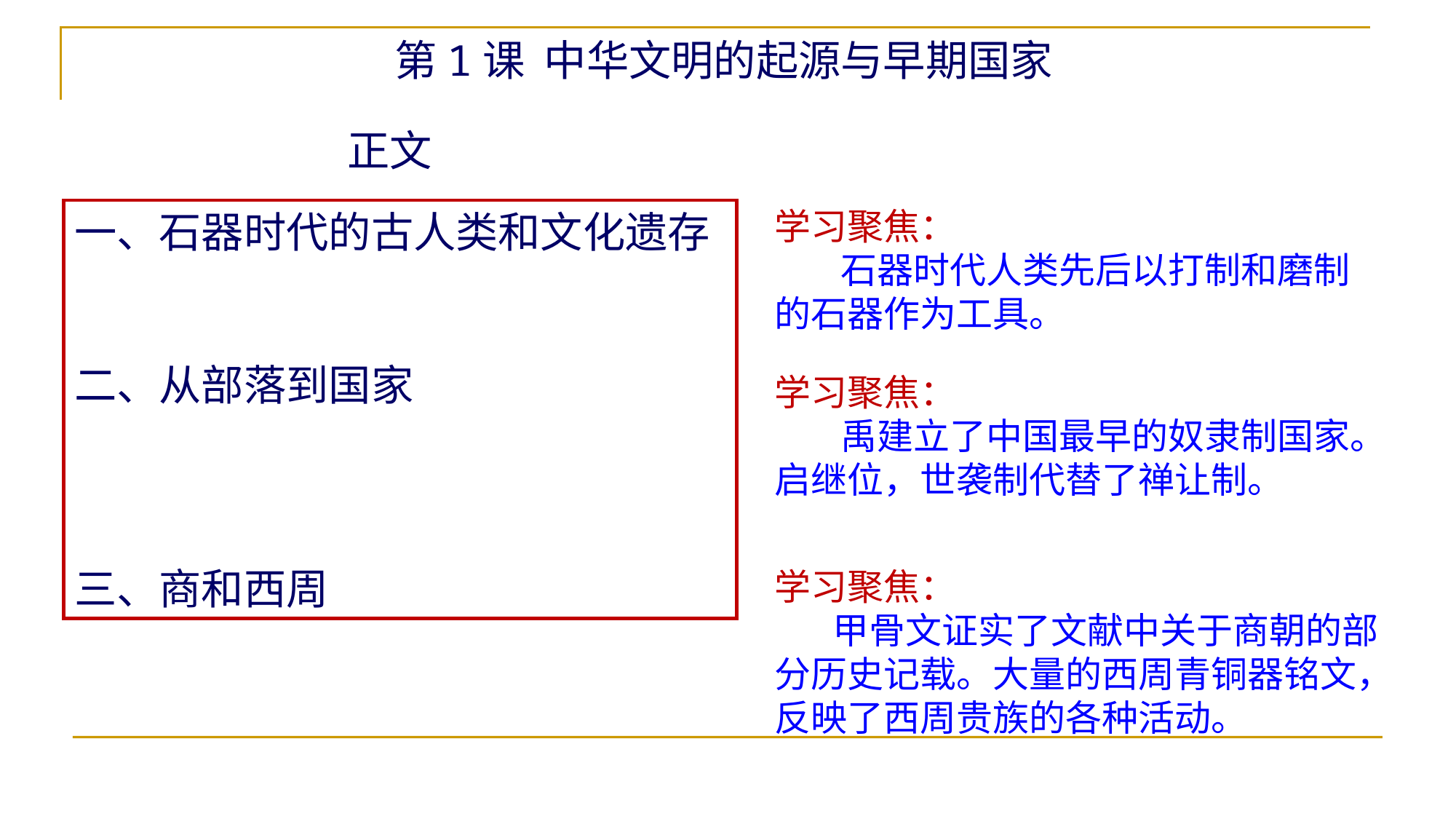

第1课  中华文明的起源与早期国家
正文
学习聚焦：
       石器时代人类先后以打制和磨制的石器作为工具。
一、石器时代的古人类和文化遗存

二、从部落到国家

三、商和西周
学习聚焦：
       禹建立了中国最早的奴隶制国家。启继位，世袭制代替了禅让制。
学习聚焦：
      甲骨文证实了文献中关于商朝的部分历史记载。大量的西周青铜器铭文，反映了西周贵族的各种活动。